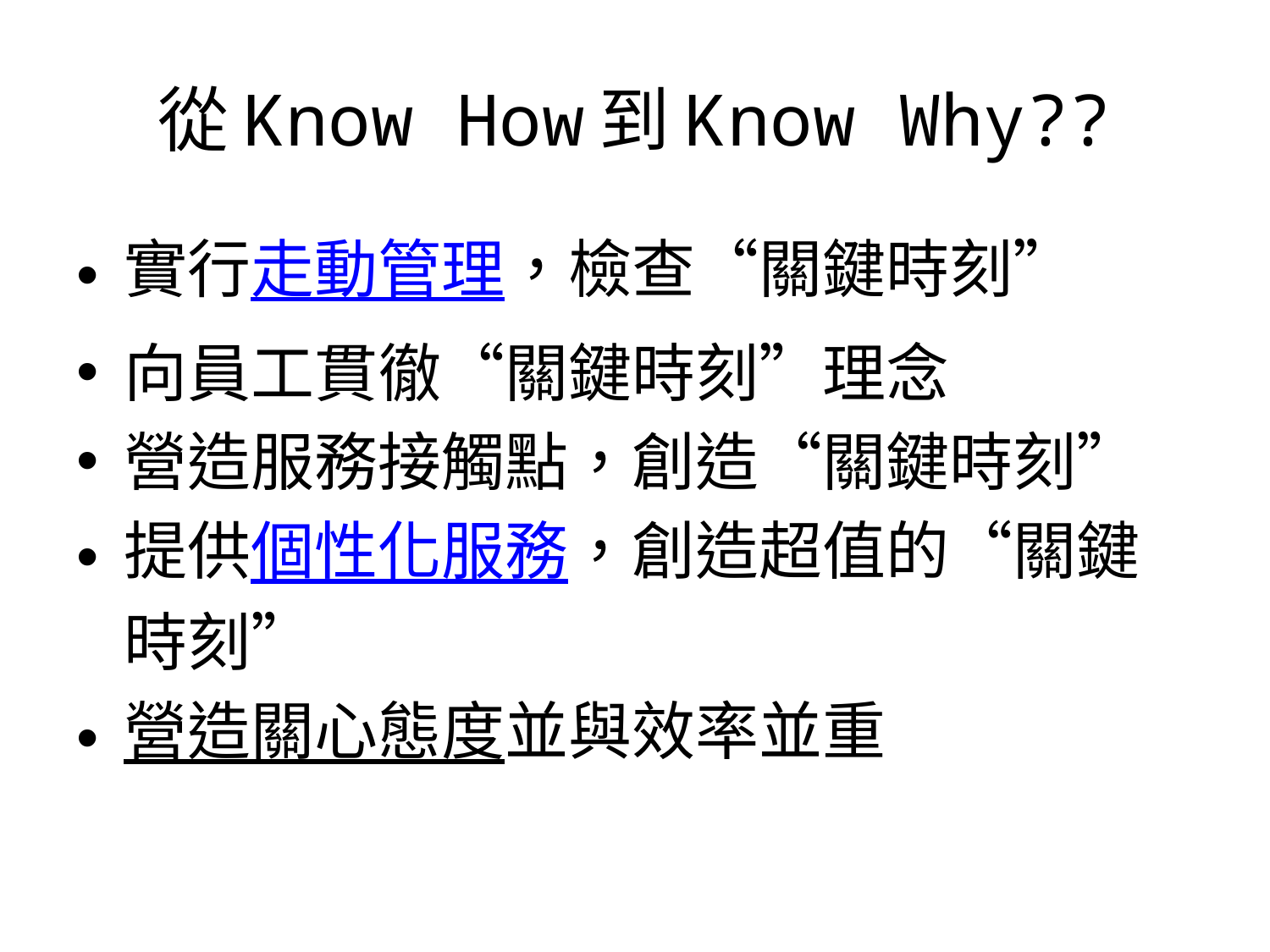

# 從Know How到Know Why??
實行走動管理，檢查“關鍵時刻”
向員工貫徹“關鍵時刻”理念
營造服務接觸點，創造“關鍵時刻”
提供個性化服務，創造超值的“關鍵時刻”
營造關心態度並與效率並重